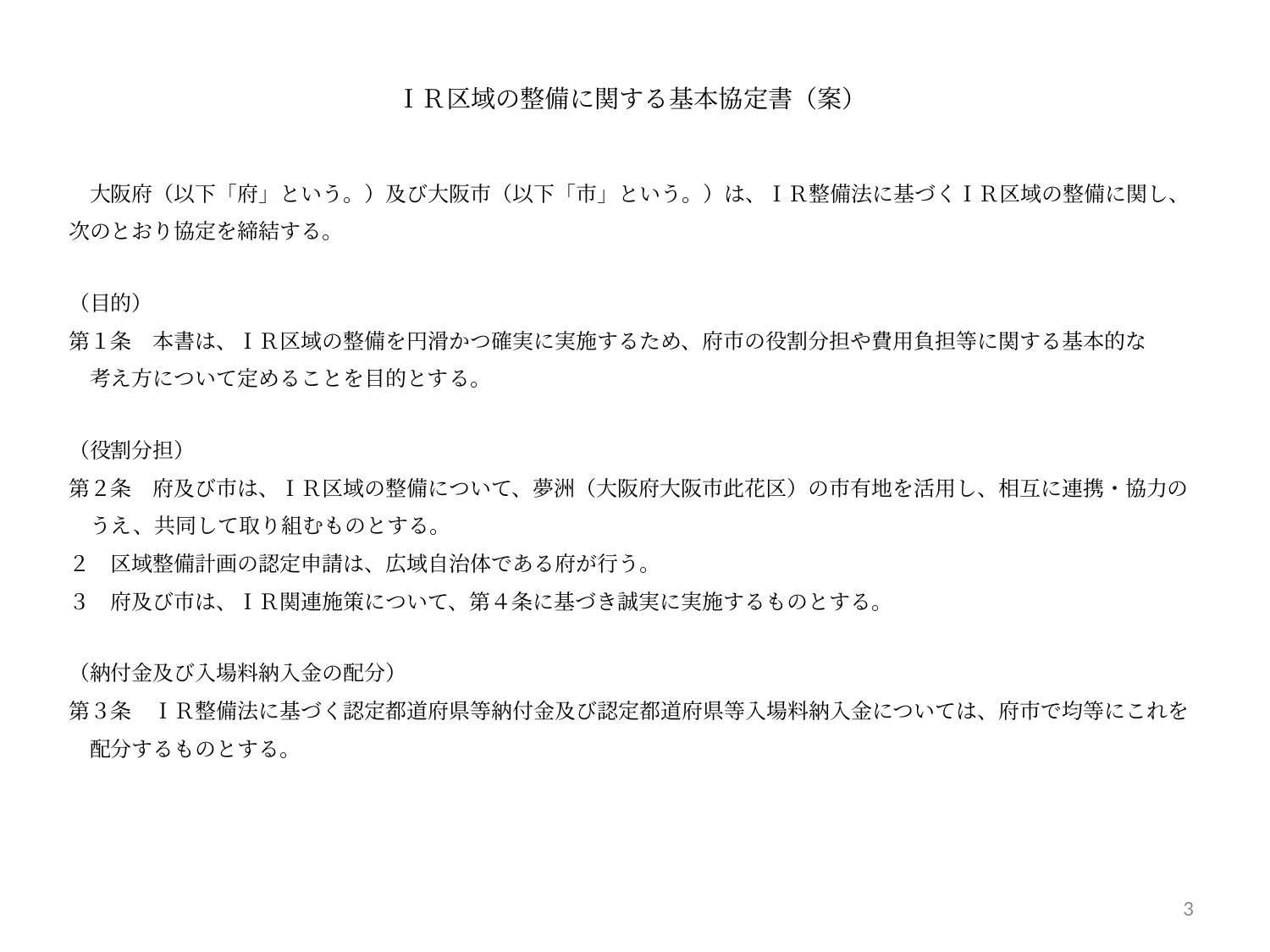

ＩＲ区域の整備に関する基本協定書（案）

　大阪府（以下「府」という。）及び大阪市（以下「市」という。）は、ＩＲ整備法に基づくＩＲ区域の整備に関し、次のとおり協定を締結する。

（目的）
第１条　本書は、ＩＲ区域の整備を円滑かつ確実に実施するため、府市の役割分担や費用負担等に関する基本的な
　考え方について定めることを目的とする。

（役割分担）
第２条　府及び市は、ＩＲ区域の整備について、夢洲（大阪府大阪市此花区）の市有地を活用し、相互に連携・協力の
　うえ、共同して取り組むものとする。
２　区域整備計画の認定申請は、広域自治体である府が行う。
３　府及び市は、ＩＲ関連施策について、第４条に基づき誠実に実施するものとする。

（納付金及び入場料納入金の配分）
第３条　ＩＲ整備法に基づく認定都道府県等納付金及び認定都道府県等入場料納入金については、府市で均等にこれを
　配分するものとする。

3